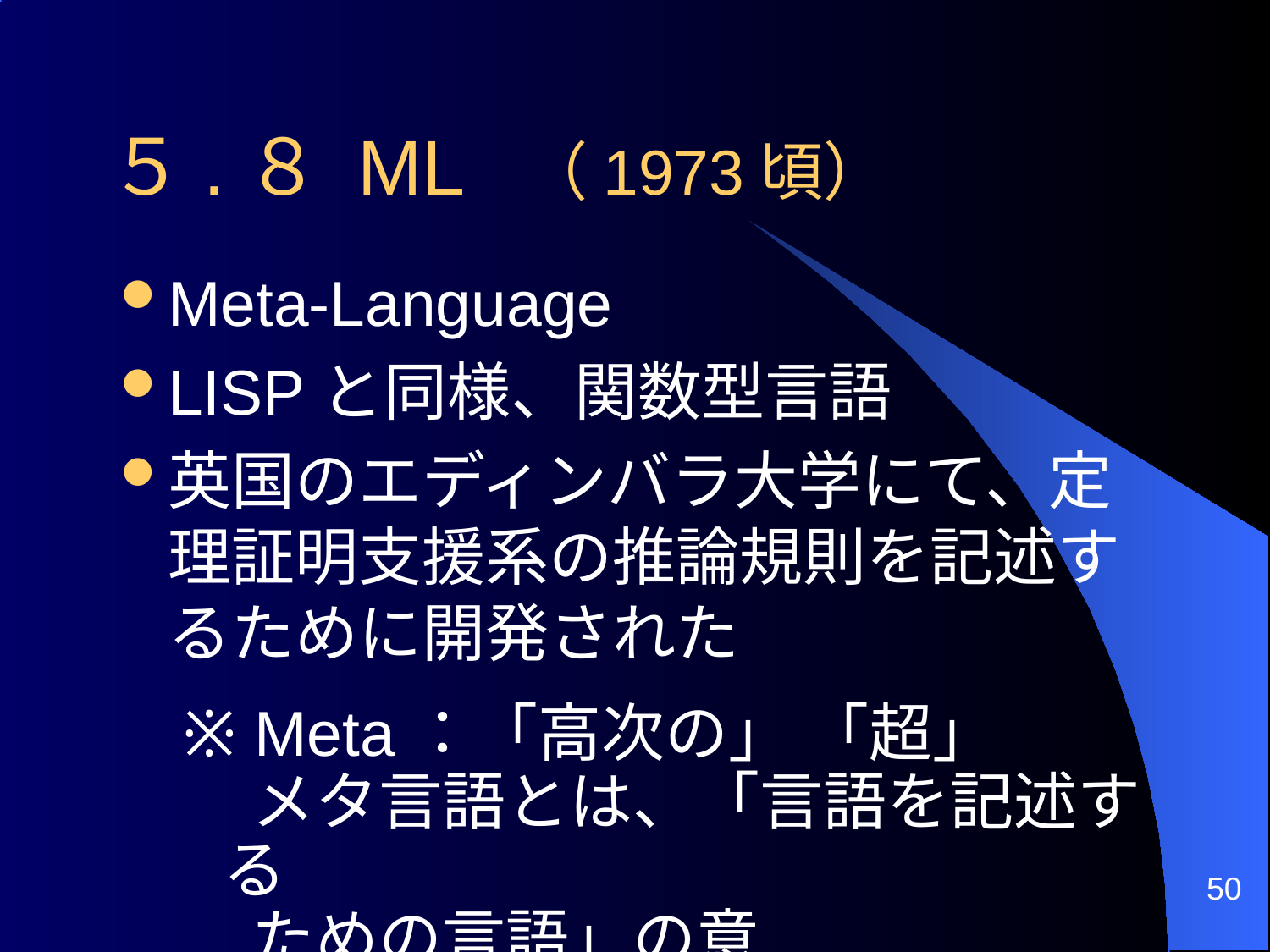

# ５.８ ML  （1973頃）
Meta-Language
LISPと同様、関数型言語
英国のエディンバラ大学にて、定理証明支援系の推論規則を記述するために開発された

※ Meta：「高次の」 「超」
  メタ言語とは、「言語を記述する
  ための言語」の意
50